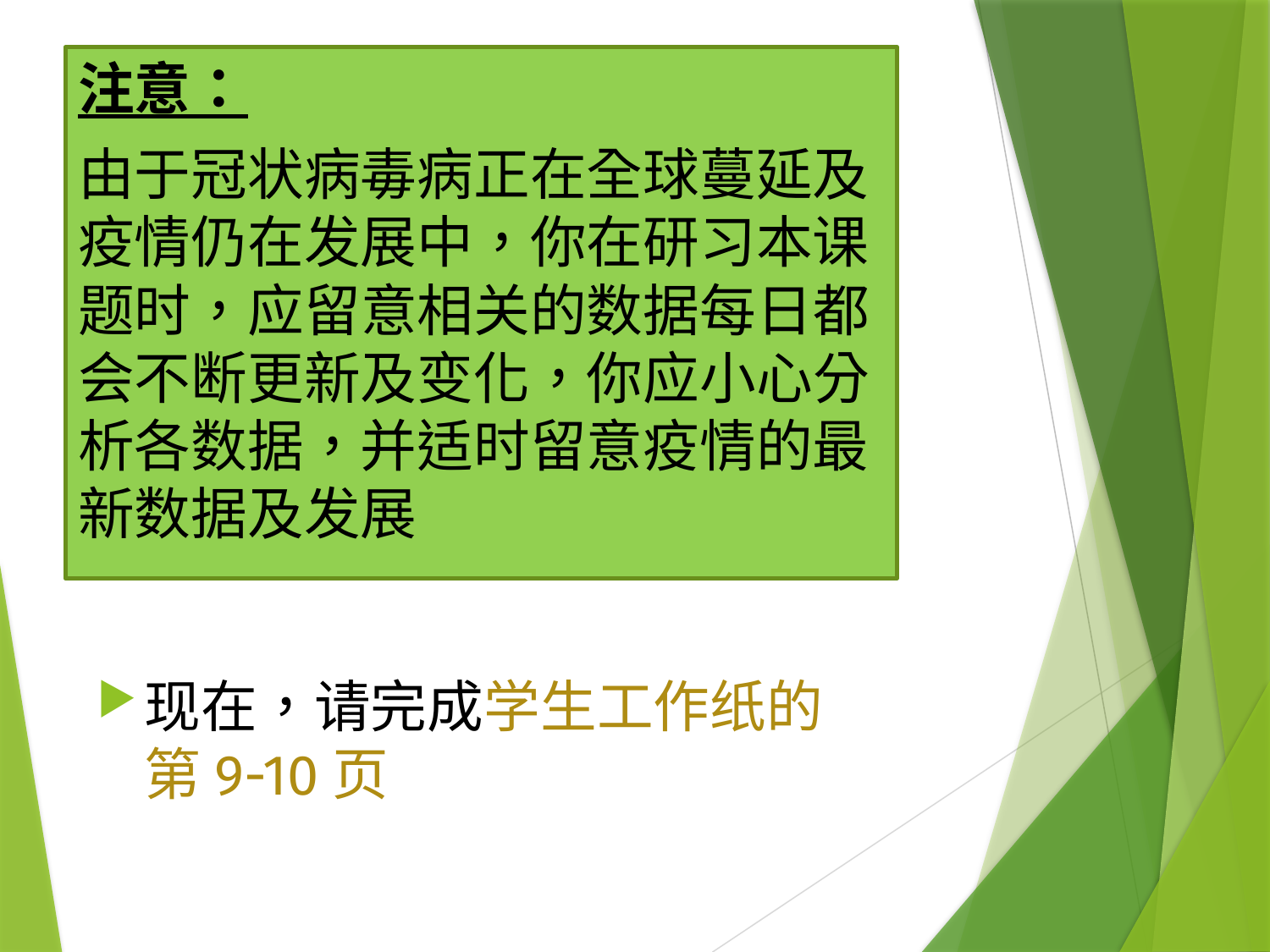

注意：
由于冠状病毒病正在全球蔓延及疫情仍在发展中，你在研习本课题时，应留意相关的数据每日都会不断更新及变化，你应小心分析各数据，并适时留意疫情的最新数据及发展
现在，请完成学生工作纸的第9-10页